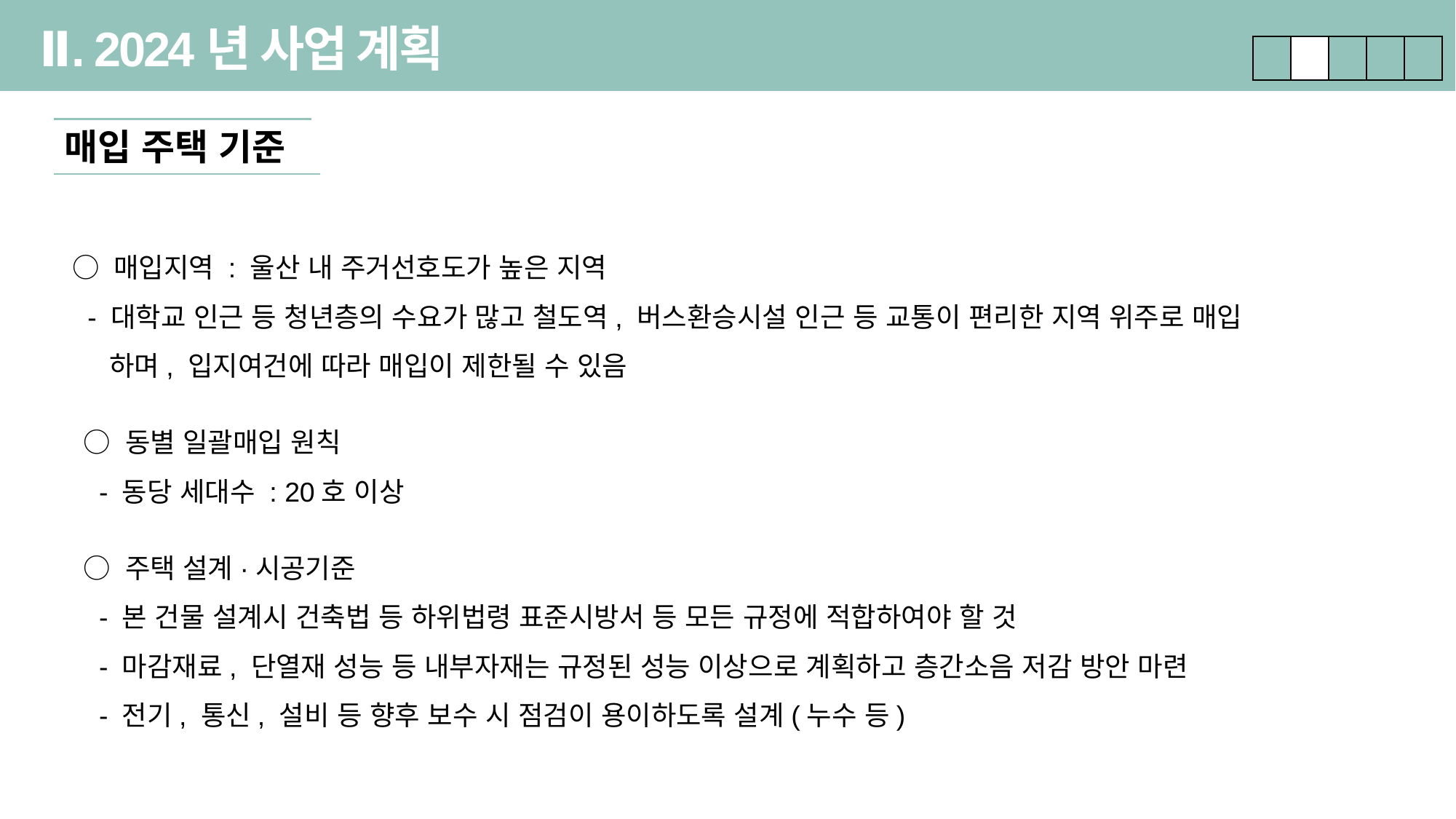

Ⅱ. 2024년 사업 계획
|  |  |  |  |  |
| --- | --- | --- | --- | --- |
매입 주택 기준
○ 매입지역 : 울산 내 주거선호도가 높은 지역
  - 대학교 인근 등 청년층의 수요가 많고 철도역, 버스환승시설 인근 등 교통이 편리한 지역 위주로 매입
    하며, 입지여건에 따라 매입이 제한될 수 있음

○ 동별 일괄매입 원칙
  - 동당 세대수 : 20호 이상

○ 주택 설계·시공기준
  - 본 건물 설계시 건축법 등 하위법령 표준시방서 등 모든 규정에 적합하여야 할 것
  - 마감재료, 단열재 성능 등 내부자재는 규정된 성능 이상으로 계획하고 층간소음 저감 방안 마련
  - 전기, 통신, 설비 등 향후 보수 시 점검이 용이하도록 설계(누수 등)